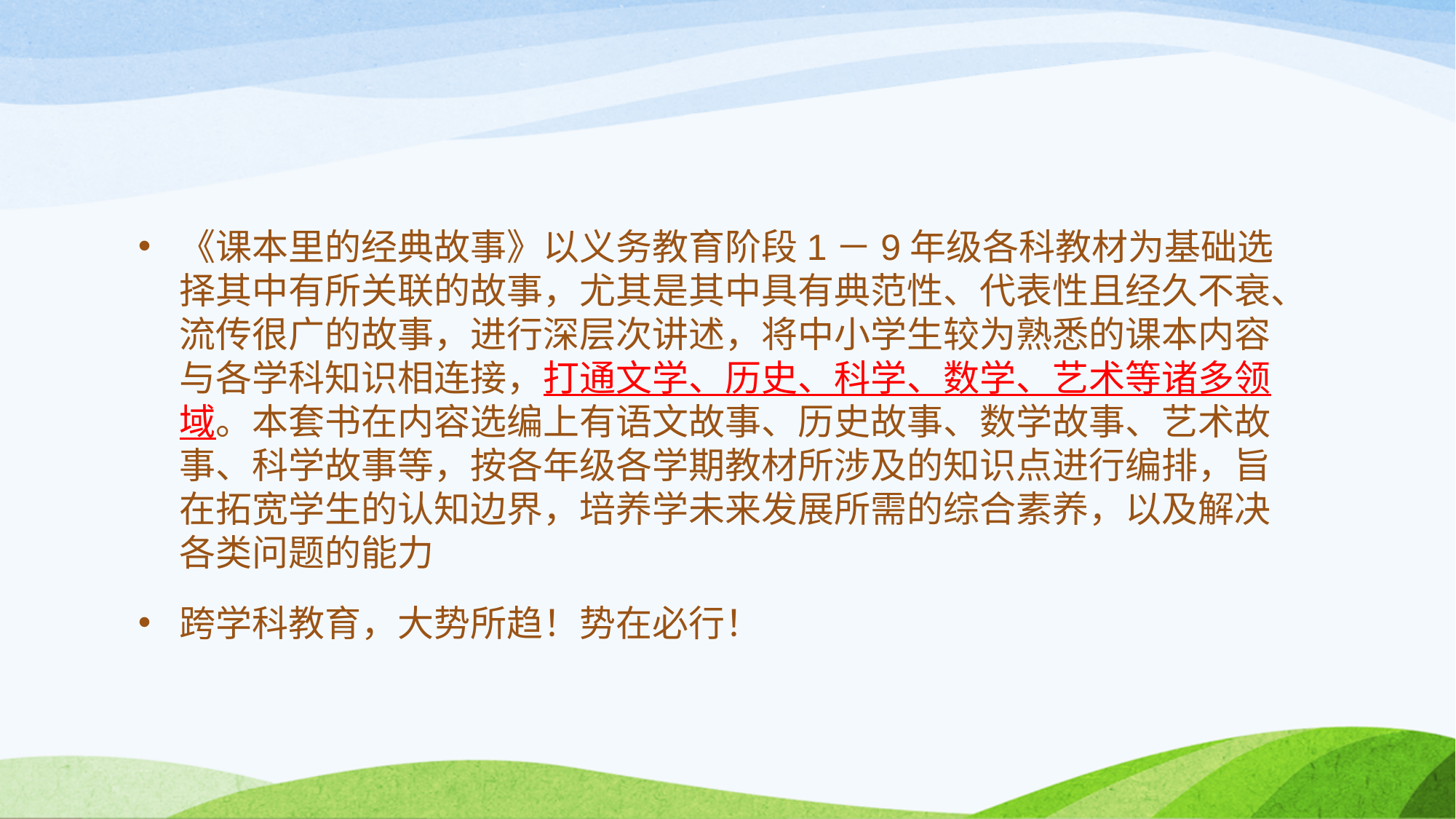

#
《课本里的经典故事》以义务教育阶段1－9年级各科教材为基础选择其中有所关联的故事，尤其是其中具有典范性、代表性且经久不衰、流传很广的故事，进行深层次讲述，将中小学生较为熟悉的课本内容与各学科知识相连接，打通文学、历史、科学、数学、艺术等诸多领域。本套书在内容选编上有语文故事、历史故事、数学故事、艺术故事、科学故事等，按各年级各学期教材所涉及的知识点进行编排，旨在拓宽学生的认知边界，培养学未来发展所需的综合素养，以及解决各类问题的能力
跨学科教育，大势所趋！势在必行！